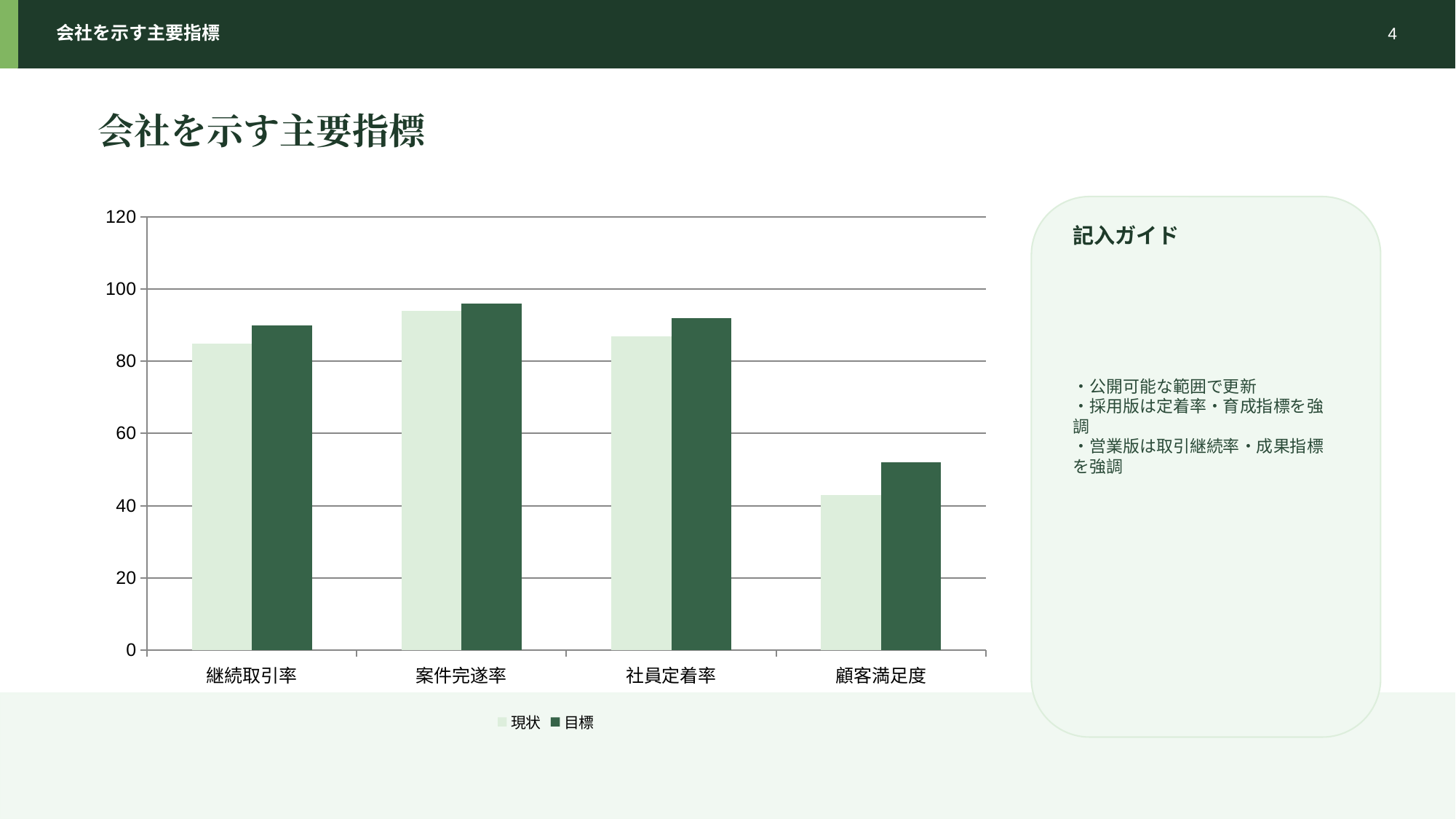

会社を示す主要指標
4
会社を示す主要指標

### Chart

| Category | 現状 | 目標 |
|---|---|---|
| 継続取引率 | 85.0 | 90.0 |
| 案件完遂率 | 94.0 | 96.0 |
| 社員定着率 | 87.0 | 92.0 |
| 顧客満足度 | 43.0 | 52.0 |
記入ガイド
・公開可能な範囲で更新
・採用版は定着率・育成指標を強調
・営業版は取引継続率・成果指標を強調